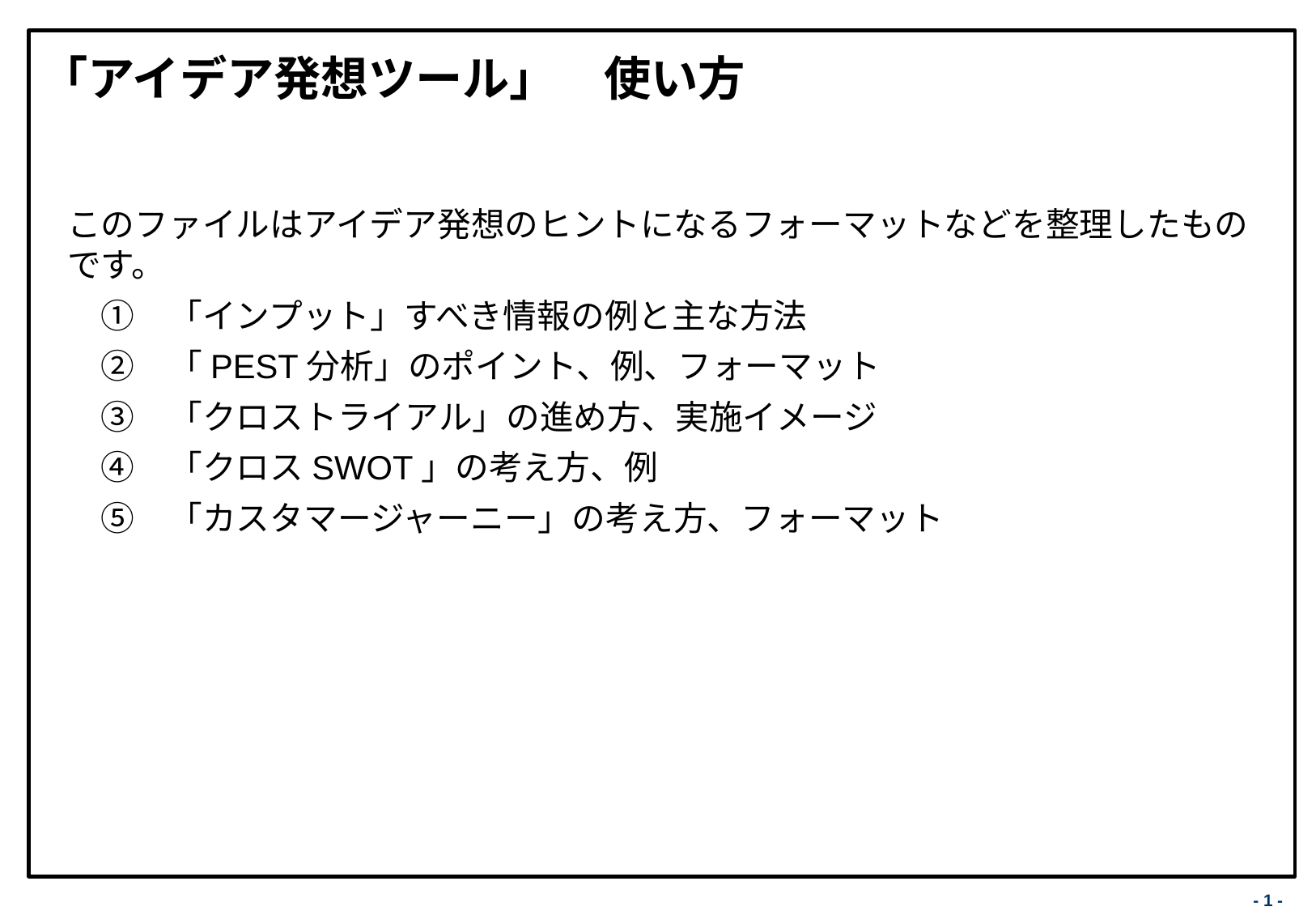

# 「アイデア発想ツール」　使い方
このファイルはアイデア発想のヒントになるフォーマットなどを整理したものです。
　①　「インプット」すべき情報の例と主な方法
　②　「PEST分析」のポイント、例、フォーマット
　③　「クロストライアル」の進め方、実施イメージ
　④　「クロスSWOT」の考え方、例
　⑤　「カスタマージャーニー」の考え方、フォーマット